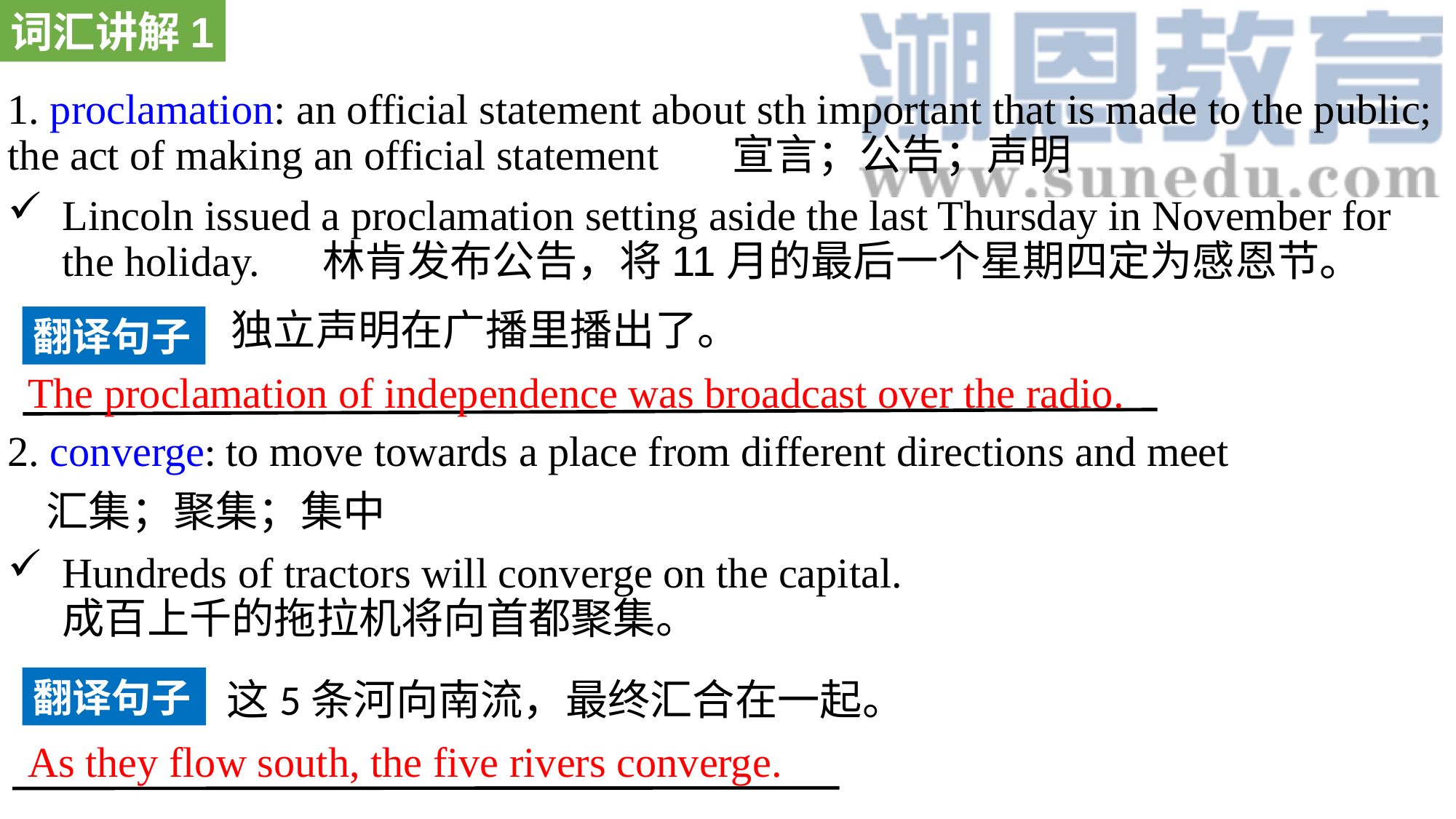

词汇讲解1
1. proclamation: an official statement about sth important that is made to the public; the act of making an official statement      宣言；公告；声明
Lincoln issued a proclamation setting aside the last Thursday in November for the holiday.     林肯发布公告，将11月的最后一个星期四定为感恩节。

2. converge: to move towards a place from different directions and meet
   汇集；聚集；集中
Hundreds of tractors will converge on the capital.                                               成百上千的拖拉机将向首都聚集。

独立声明在广播里播出了。
翻译句子
The proclamation of independence was broadcast over the radio.
翻译句子
这5条河向南流，最终汇合在一起。
 As they flow south, the five rivers converge.